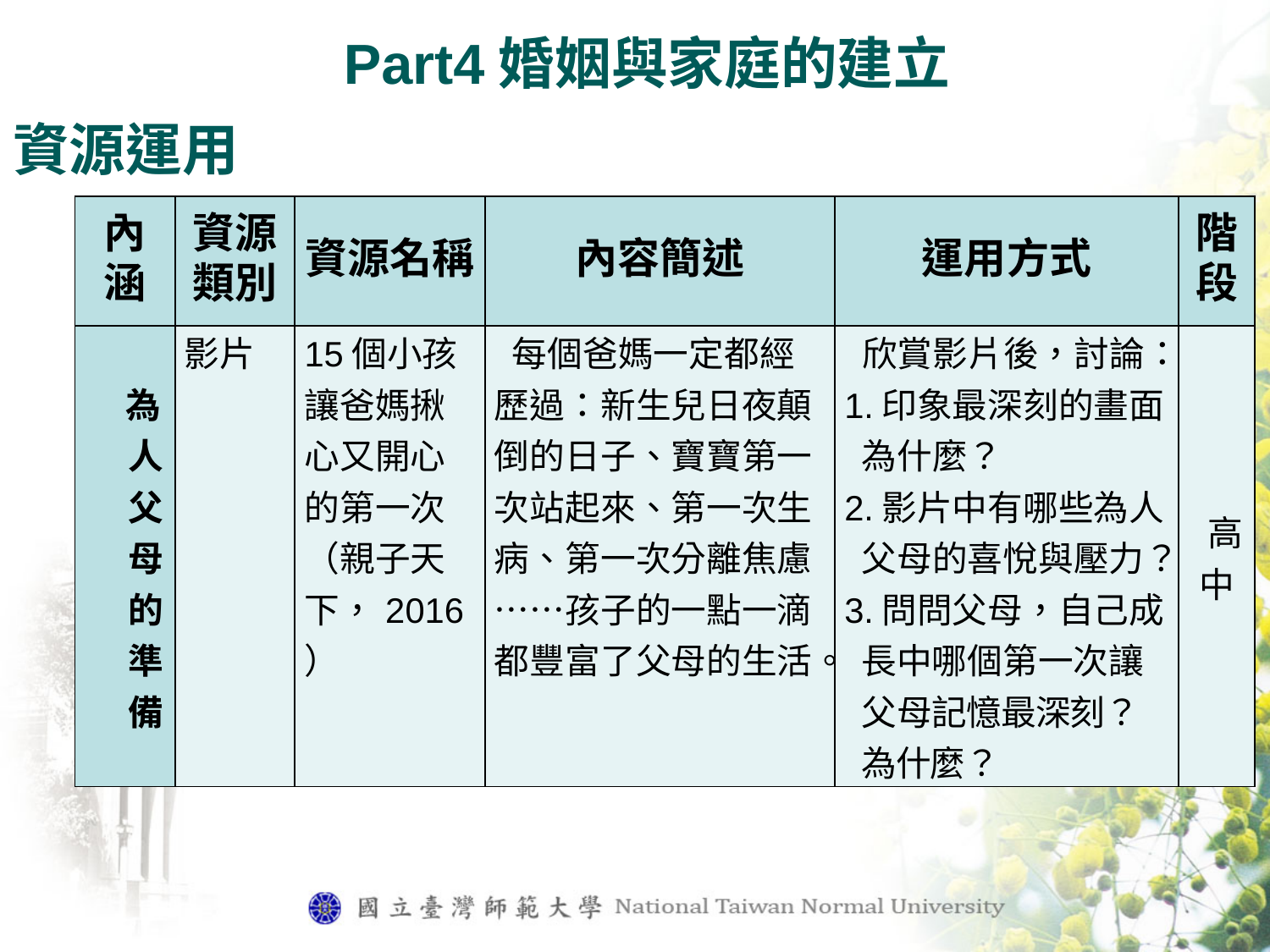

Part4婚姻與家庭的建立
資源運用
| 內涵 | 資源類別 | 資源名稱 | 內容簡述 | 運用方式 | 階段 |
| --- | --- | --- | --- | --- | --- |
| 為人父母的準備 | 影片 | 15個小孩讓爸媽揪心又開心的第一次（親子天下，2016） | 每個爸媽一定都經歷過：新生兒日夜顛倒的日子、寶寶第一次站起來、第一次生病、第一次分離焦慮……孩子的一點一滴都豐富了父母的生活。 | 欣賞影片後，討論： 1.印象最深刻的畫面，為什麼？ 2.影片中有哪些為人父母的喜悅與壓力？ 3.問問父母，自己成長中哪個第一次讓父母記憶最深刻？為什麼？ | 高中 |